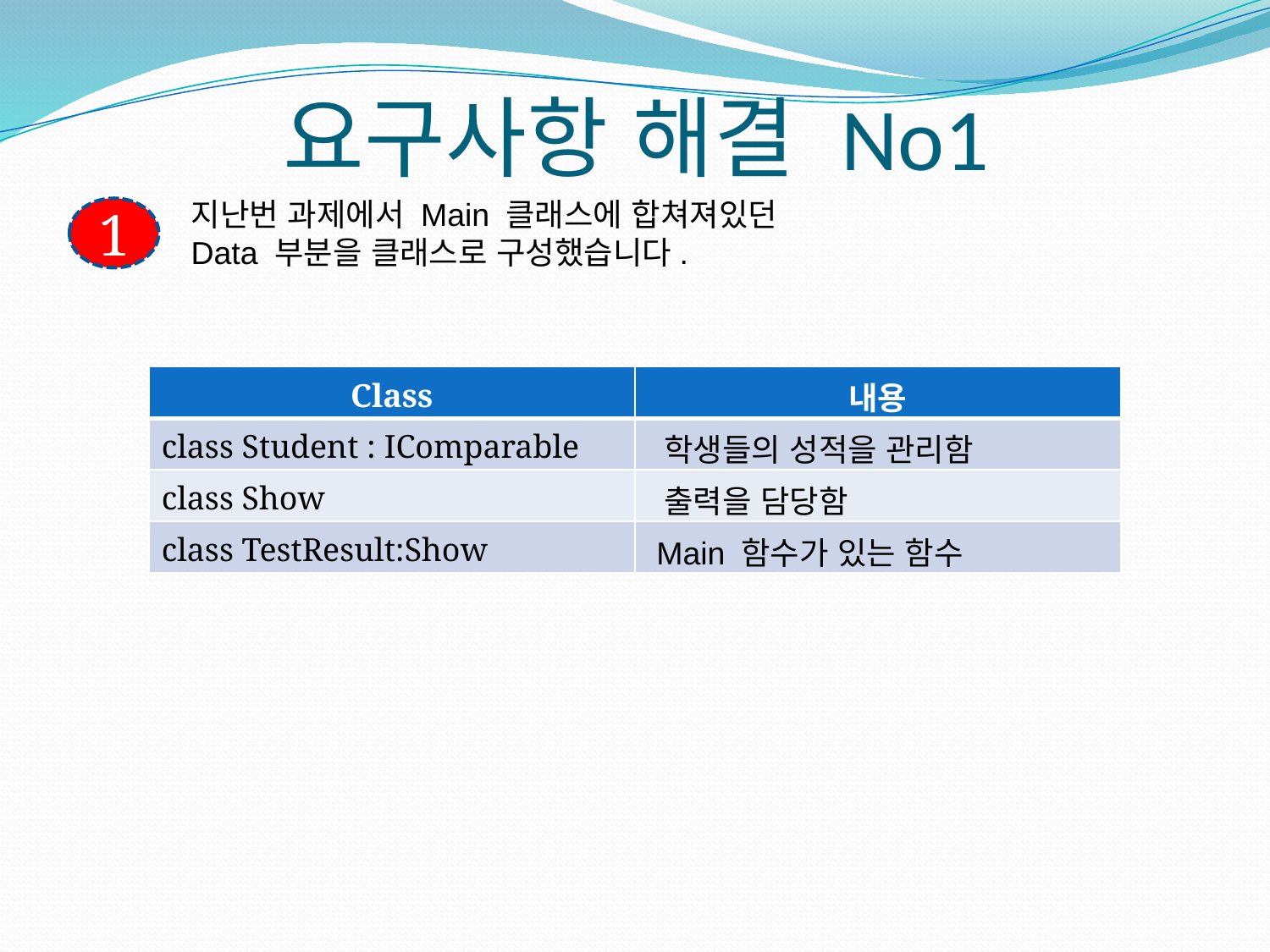

# 요구사항 해결 No1
지난번 과제에서 Main 클래스에 합쳐져있던
Data 부분을 클래스로 구성했습니다.
1
| Class | 내용 |
| --- | --- |
| class Student : IComparable | 학생들의 성적을 관리함 |
| class Show | 출력을 담당함 |
| class TestResult:Show | Main 함수가 있는 함수 |